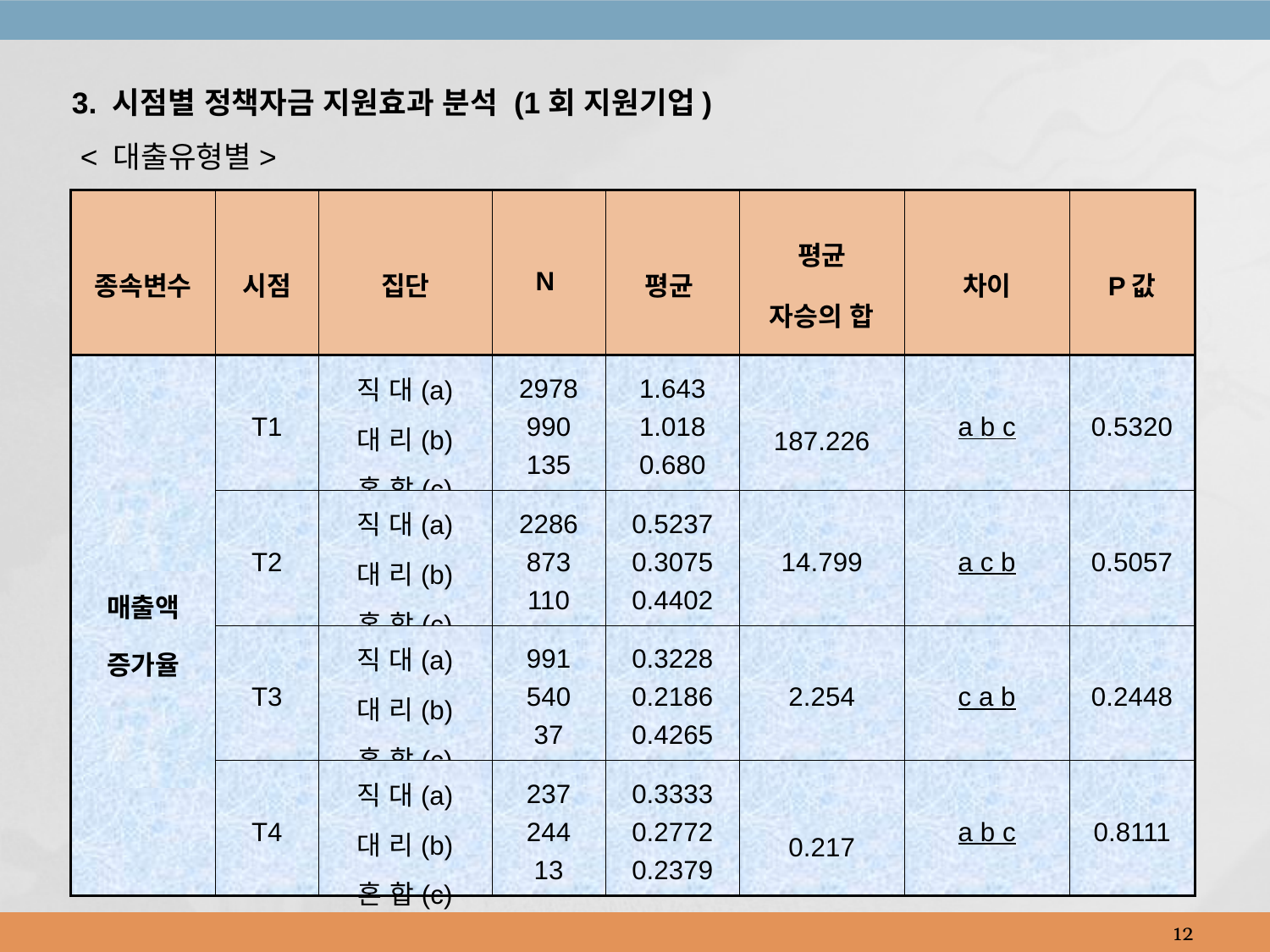

3. 시점별 정책자금 지원효과 분석 (1회 지원기업)
 < 대출유형별>

| 종속변수 | 시점 | 집단 | N | 평균 | 평균 자승의 합 | 차이 | P값 |
| --- | --- | --- | --- | --- | --- | --- | --- |
| 매출액 증가율 | T1 | 직 대(a) 대 리(b) 혼 합(c) | 2978 990 135 | 1.643 1.018 0.680 | 187.226 | a b c | 0.5320 |
|  | T2 | 직 대(a) 대 리(b) 혼 합(c) | 2286 873 110 | 0.5237 0.3075 0.4402 | 14.799 | a c b | 0.5057 |
|  | T3 | 직 대(a) 대 리(b) 혼 합(c) | 991 540 37 | 0.3228 0.2186 0.4265 | 2.254 | c a b | 0.2448 |
|  | T4 | 직 대(a) 대 리(b) 혼 합(c) | 237 244 13 | 0.3333 0.2772 0.2379 | 0.217 | a b c | 0.8111 |
12